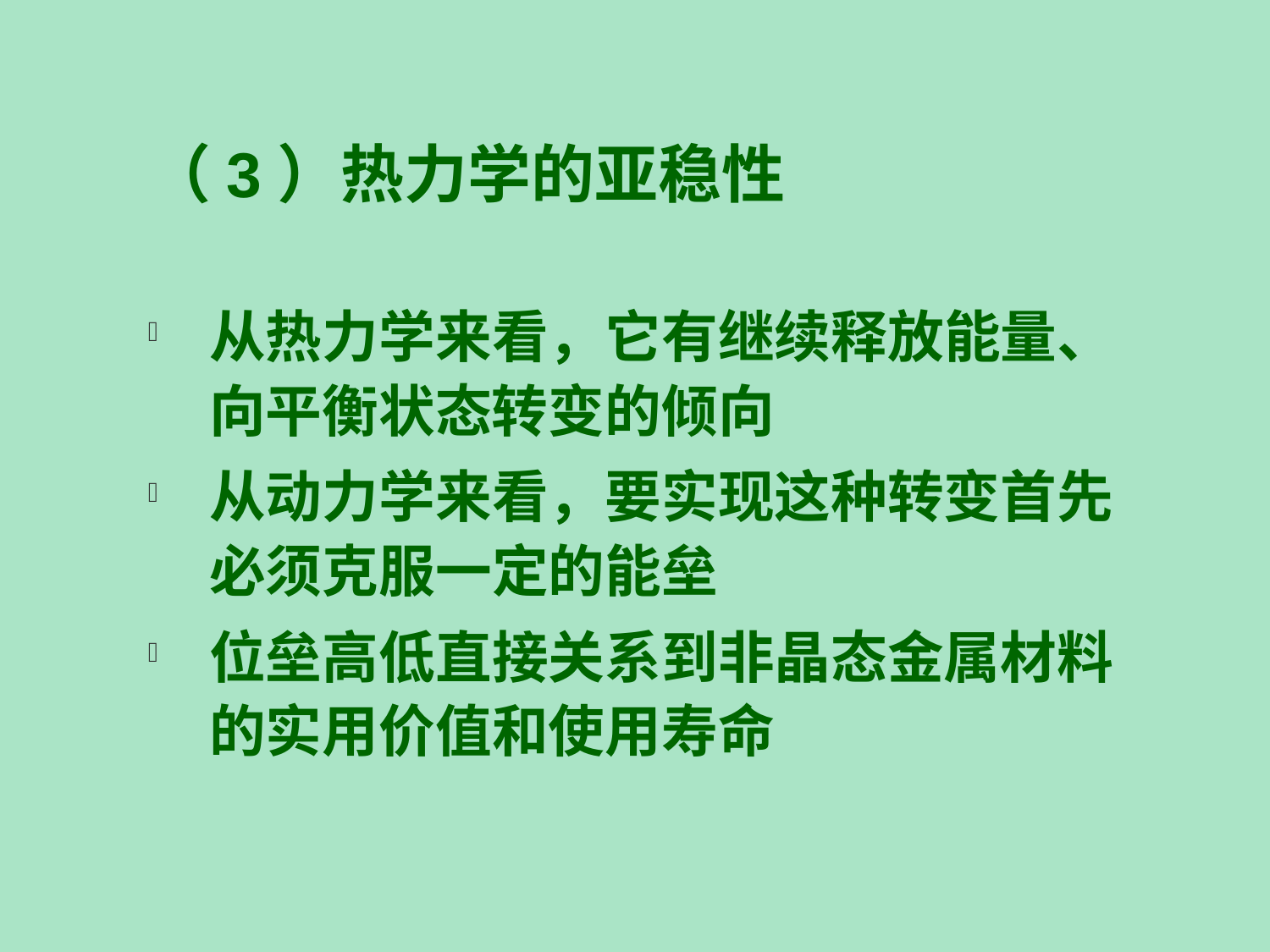

（3）热力学的亚稳性

从热力学来看，它有继续释放能量、向平衡状态转变的倾向
从动力学来看，要实现这种转变首先必须克服一定的能垒
位垒高低直接关系到非晶态金属材料的实用价值和使用寿命